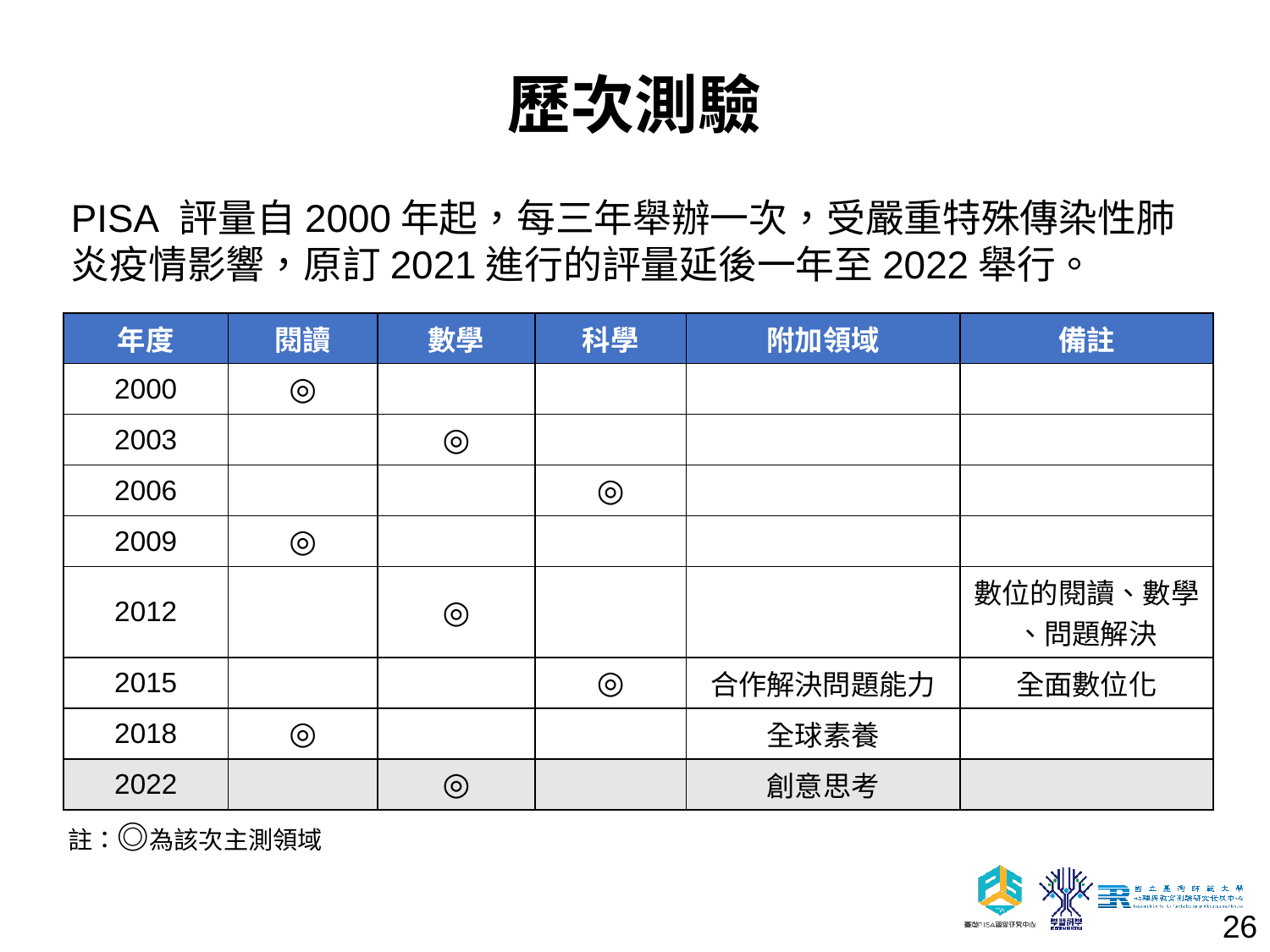

# 歷次測驗
PISA 評量自2000年起，每三年舉辦一次，受嚴重特殊傳染性肺炎疫情影響，原訂2021進行的評量延後一年至2022舉行。
| 年度 | 閱讀 | 數學 | 科學 | 附加領域 | 備註 |
| --- | --- | --- | --- | --- | --- |
| 2000 | ◎ |  |  |  |  |
| 2003 |  | ◎ |  |  |  |
| 2006 |  |  | ◎ |  |  |
| 2009 | ◎ |  |  |  |  |
| 2012 |  | ◎ |  |  | 數位的閱讀、數學 、問題解決 |
| 2015 |  |  | ◎ | 合作解決問題能力 | 全面數位化 |
| 2018 | ◎ |  |  | 全球素養 |  |
| 2022 |  | ◎ |  | 創意思考 |  |
註：◎為該次主測領域
26